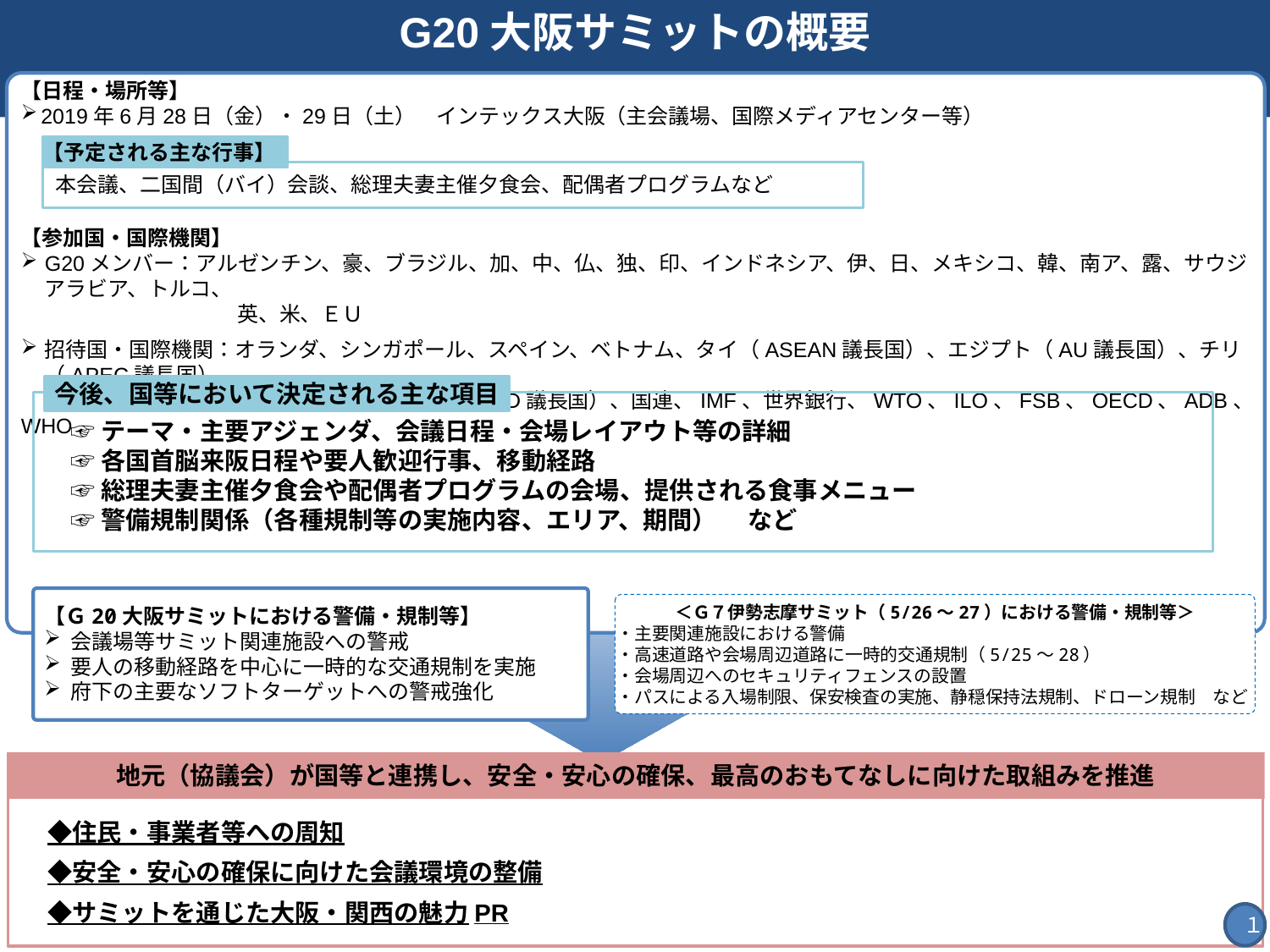

# G20大阪サミットの概要
【日程・場所等】
2019年6月28日（金）・29日（土）　インテックス大阪（主会議場、国際メディアセンター等）

【参加国・国際機関】
G20メンバー：アルゼンチン、豪、ブラジル、加、中、仏、独、印、インドネシア、伊、日、メキシコ、韓、南ア、露、サウジアラビア、トルコ、
　　　　　　　　　　 英、米、ＥＵ

招待国・国際機関：オランダ、シンガポール、スペイン、ベトナム、タイ（ASEAN議長国）、エジプト（AU議長国）、チリ（APEC議長国）、
　　　　　　　　　　　　　　　セネガル（NEPAD議長国）、国連、IMF、世界銀行、WTO、ILO、FSB、OECD、ADB、WHO

【予定される主な行事】

本会議、二国間（バイ）会談、総理夫妻主催夕食会、配偶者プログラムなど

今後、国等において決定される主な項目
　☞ テーマ・主要アジェンダ、会議日程・会場レイアウト等の詳細
　☞ 各国首脳来阪日程や要人歓迎行事、移動経路
　☞ 総理夫妻主催夕食会や配偶者プログラムの会場、提供される食事メニュー
　☞ 警備規制関係（各種規制等の実施内容、エリア、期間）　 など

【Ｇ20大阪サミットにおける警備・規制等】
 会議場等サミット関連施設への警戒
 要人の移動経路を中心に一時的な交通規制を実施
 府下の主要なソフトターゲットへの警戒強化
＜Ｇ７伊勢志摩サミット（5/26～27）における警備・規制等＞
・主要関連施設における警備
・高速道路や会場周辺道路に一時的交通規制（5/25～28）
・会場周辺へのセキュリティフェンスの設置
・パスによる入場制限、保安検査の実施、静穏保持法規制、ドローン規制　など
地元（協議会）が国等と連携し、安全・安心の確保、最高のおもてなしに向けた取組みを推進
　◆住民・事業者等への周知

　◆安全・安心の確保に向けた会議環境の整備

　◆サミットを通じた大阪・関西の魅力PR
１